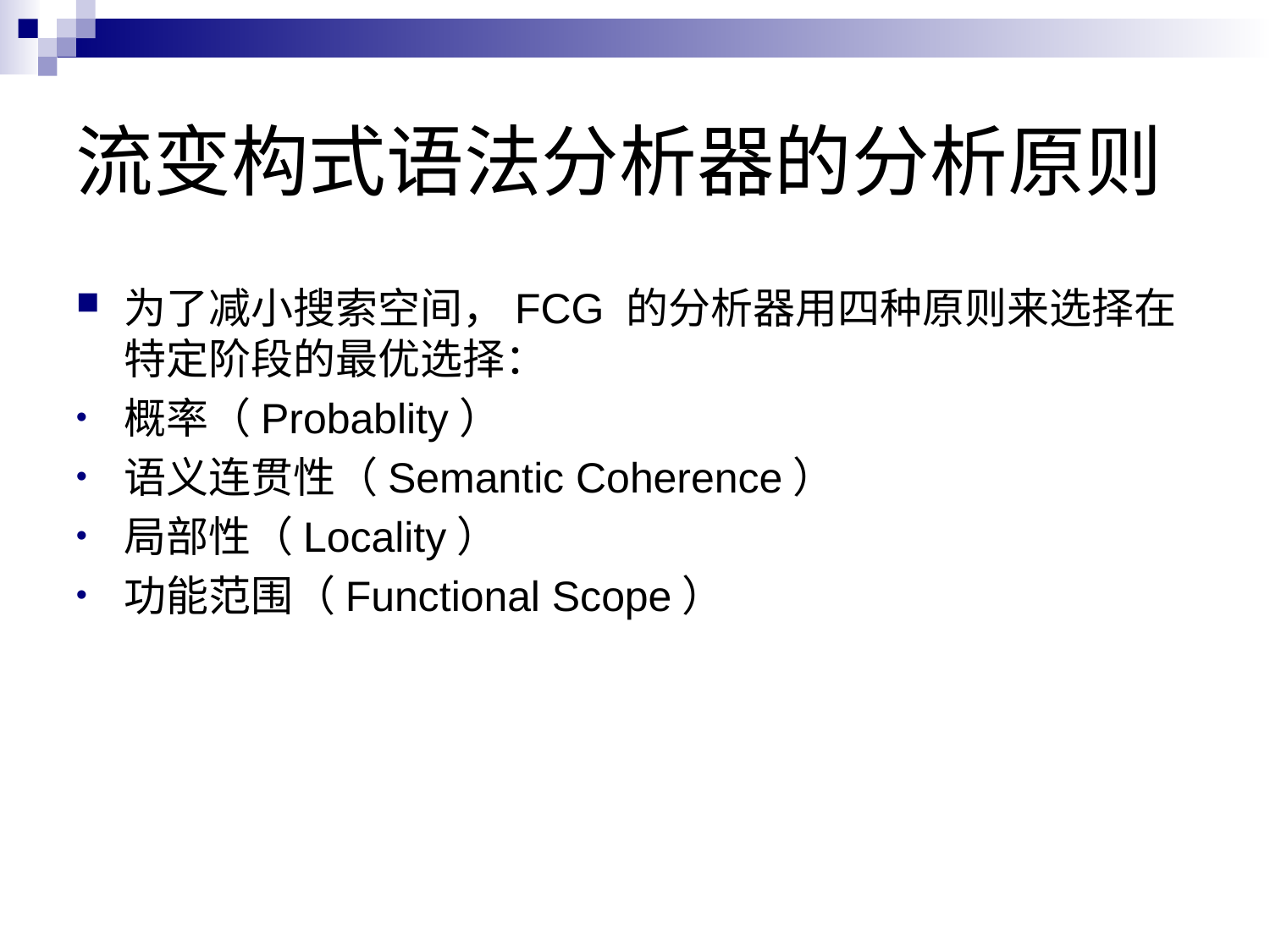

# 流变构式语法分析器的分析原则
为了减小搜索空间，FCG 的分析器用四种原则来选择在特定阶段的最优选择：
概率（Probablity）
语义连贯性（Semantic Coherence）
局部性（Locality）
功能范围（Functional Scope）